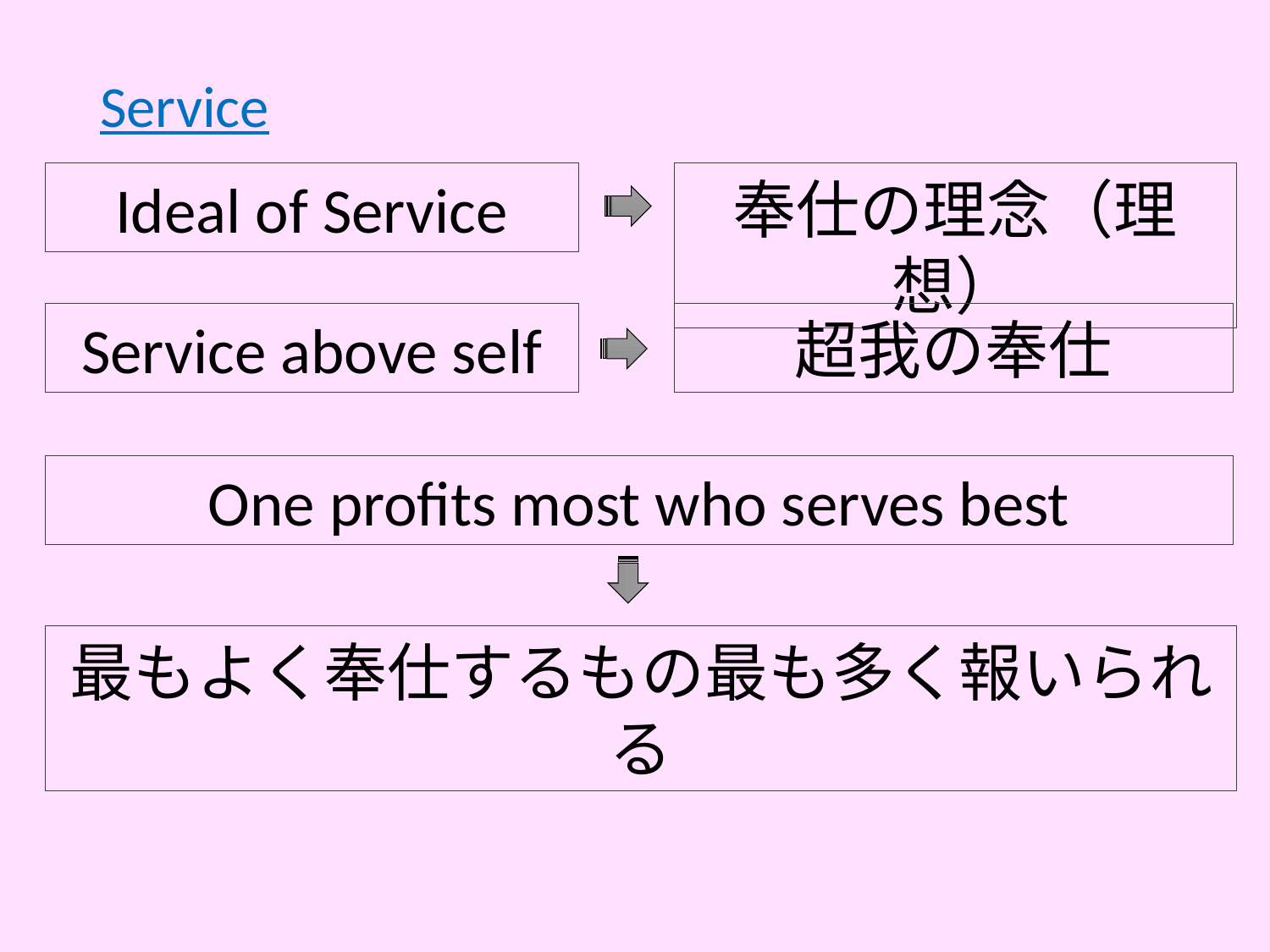

# Service
Ideal of Service
奉仕の理念（理想）

Service above self
超我の奉仕

One profits most who serves best

最もよく奉仕するもの最も多く報いられる